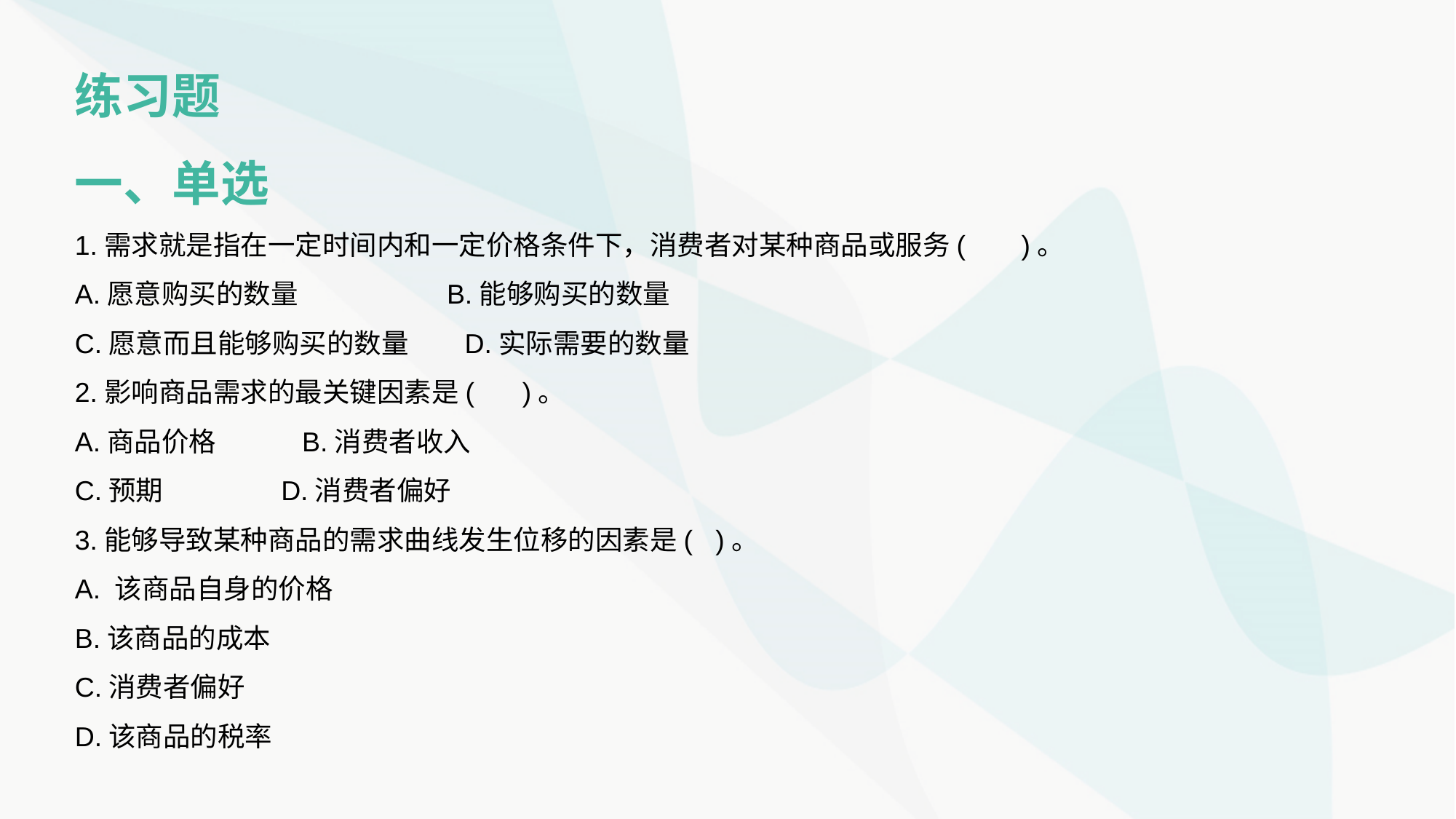

练习题
一、单选
1.需求就是指在一定时间内和一定价格条件下，消费者对某种商品或服务(  　)。
A.愿意购买的数量                       B.能够购买的数量
C.愿意而且能够购买的数量        D.实际需要的数量
2.影响商品需求的最关键因素是( 　)。
A.商品价格　　    B.消费者收入
C.预期                  D.消费者偏好
3.能够导致某种商品的需求曲线发生位移的因素是(   )。
A. 该商品自身的价格
B.该商品的成本
C.消费者偏好
D.该商品的税率